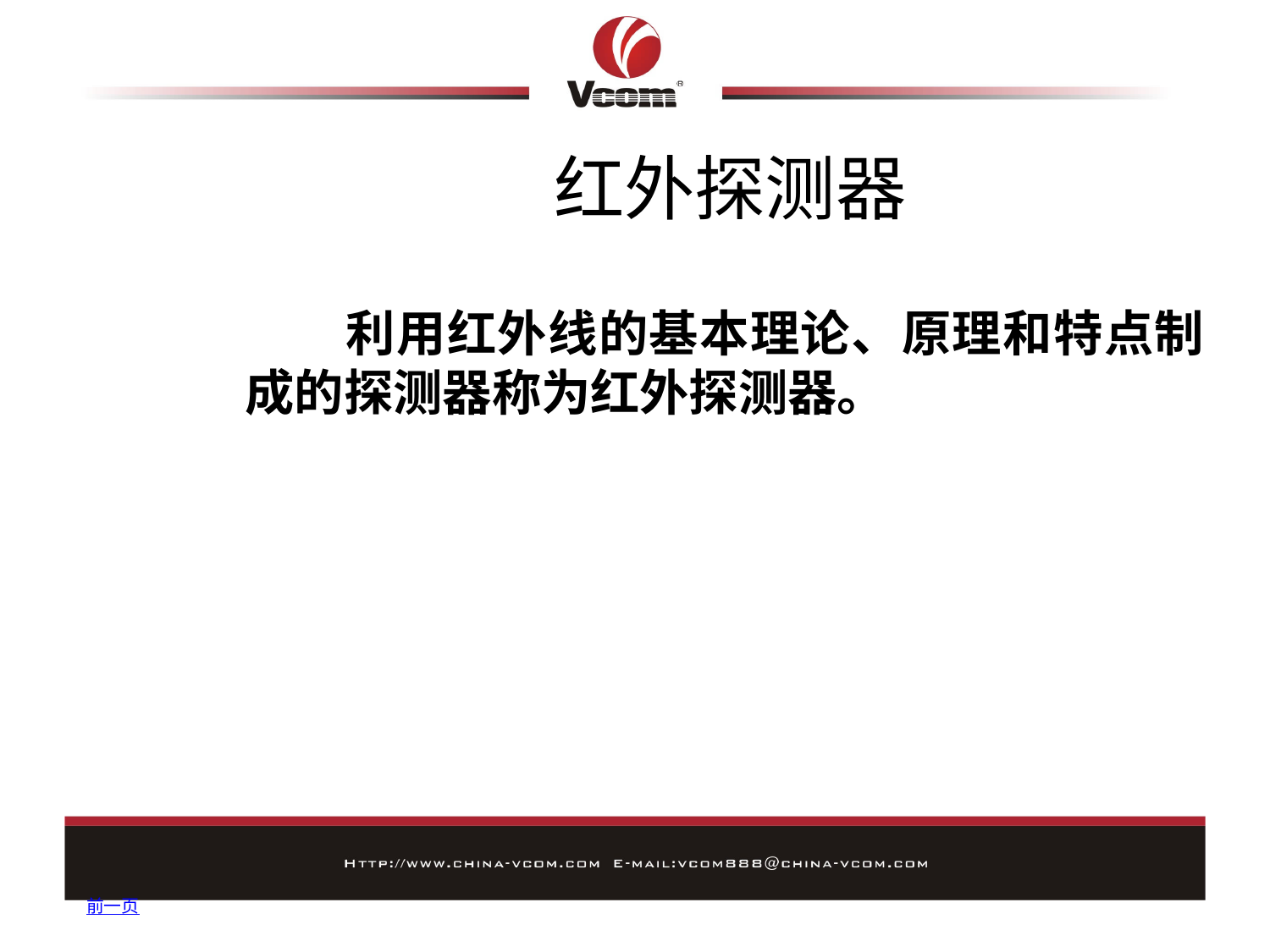

红外探测器
       利用红外线的基本理论、原理和特点制成的探测器称为红外探测器。
前一页